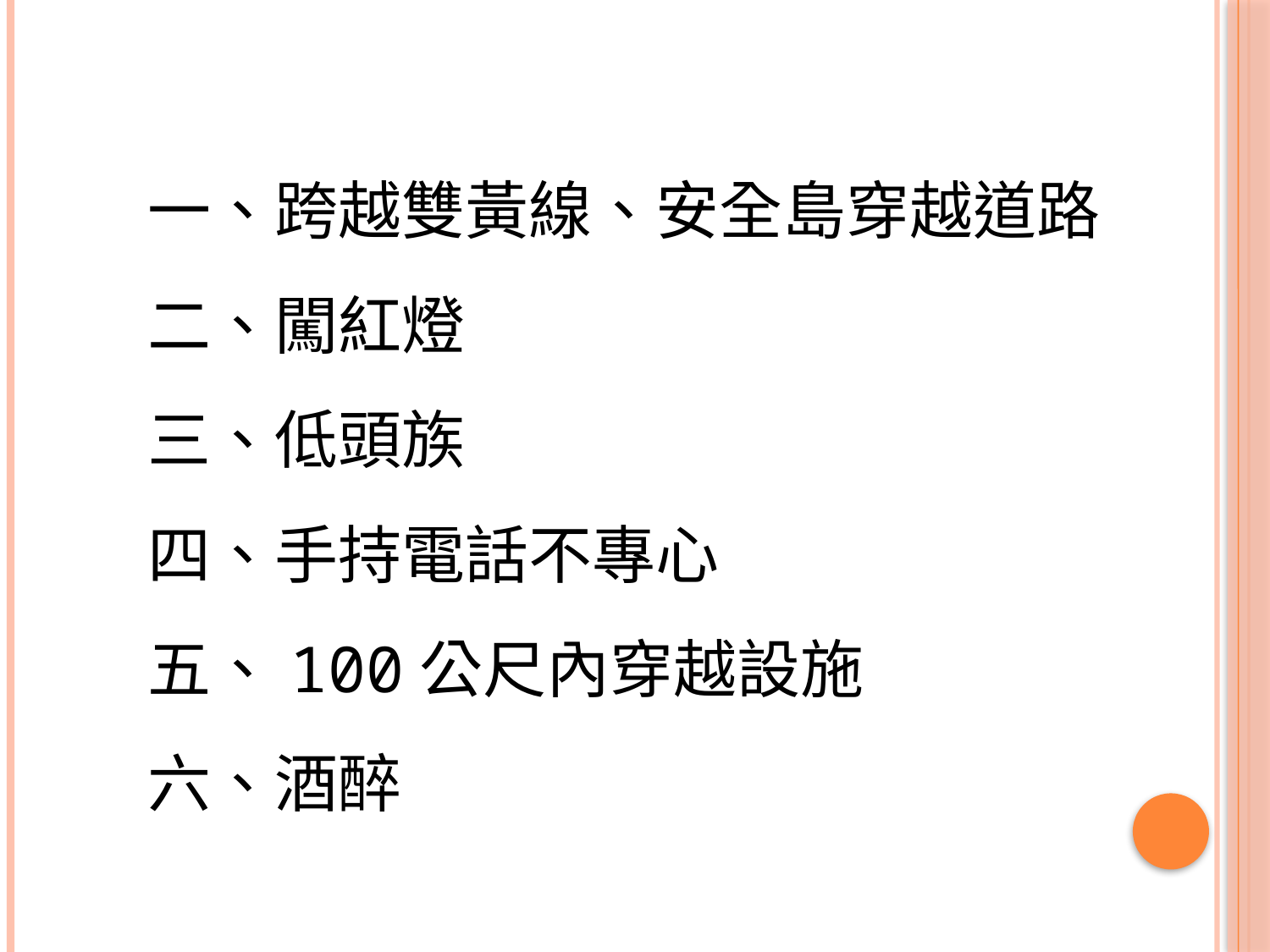

一、跨越雙黃線、安全島穿越道路
二、闖紅燈
三、低頭族
四、手持電話不專心
五、100公尺內穿越設施
六、酒醉